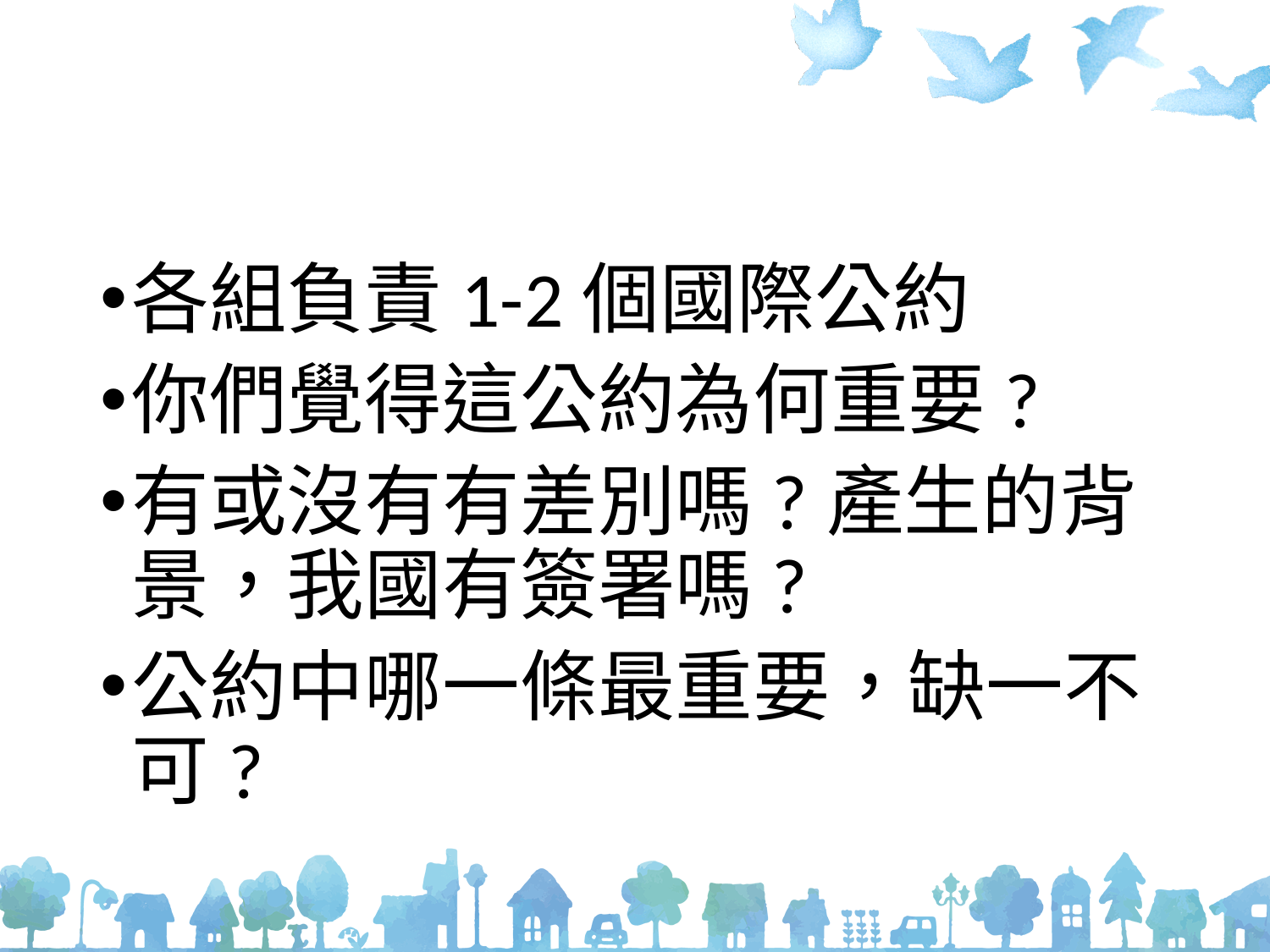

#
各組負責1-2個國際公約
你們覺得這公約為何重要?
有或沒有有差別嗎?產生的背景，我國有簽署嗎?
公約中哪一條最重要，缺一不可?